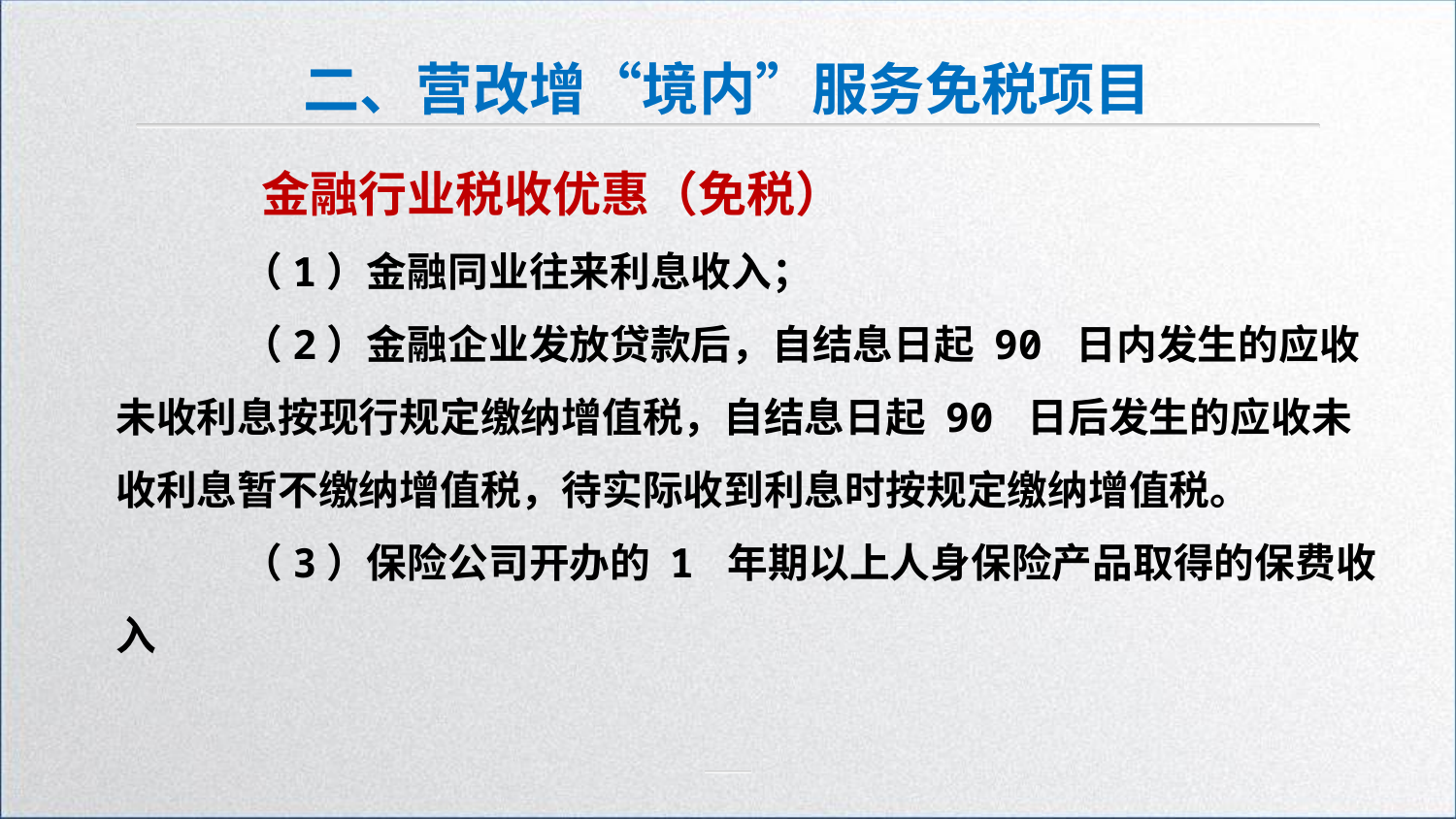

二、营改增“境内”服务免税项目
 　金融行业税收优惠（免税）
　（1）金融同业往来利息收入；
　（2）金融企业发放贷款后，自结息日起 90 日内发生的应收未收利息按现行规定缴纳增值税，自结息日起 90 日后发生的应收未收利息暂不缴纳增值税，待实际收到利息时按规定缴纳增值税。
　（3）保险公司开办的 1 年期以上人身保险产品取得的保费收入